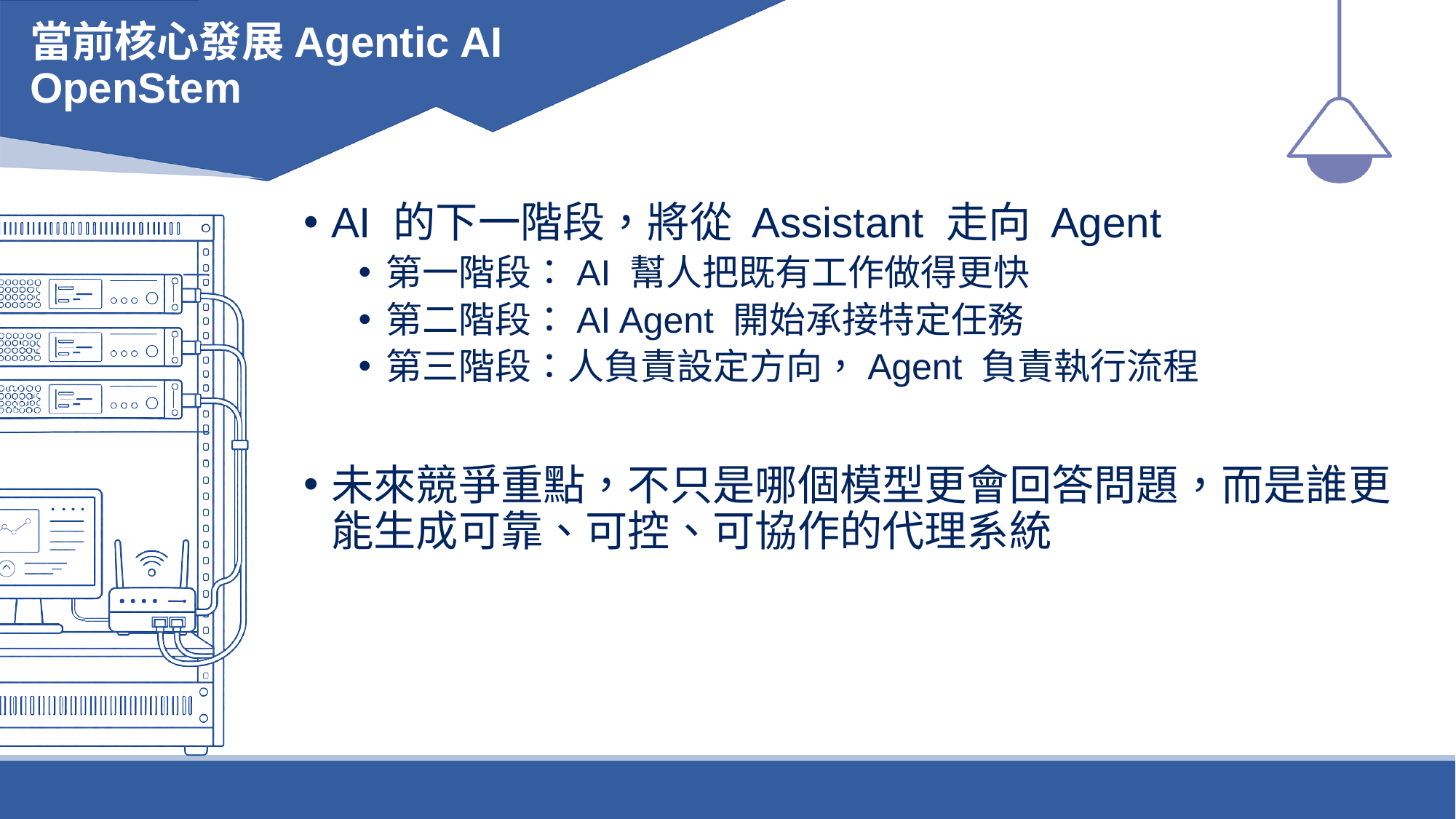

# 當前核心發展Agentic AI OpenStem
AI 的下一階段，將從 Assistant 走向 Agent
第一階段：AI 幫人把既有工作做得更快
第二階段：AI Agent 開始承接特定任務
第三階段：人負責設定方向，Agent 負責執行流程

未來競爭重點，不只是哪個模型更會回答問題，而是誰更能生成可靠、可控、可協作的代理系統